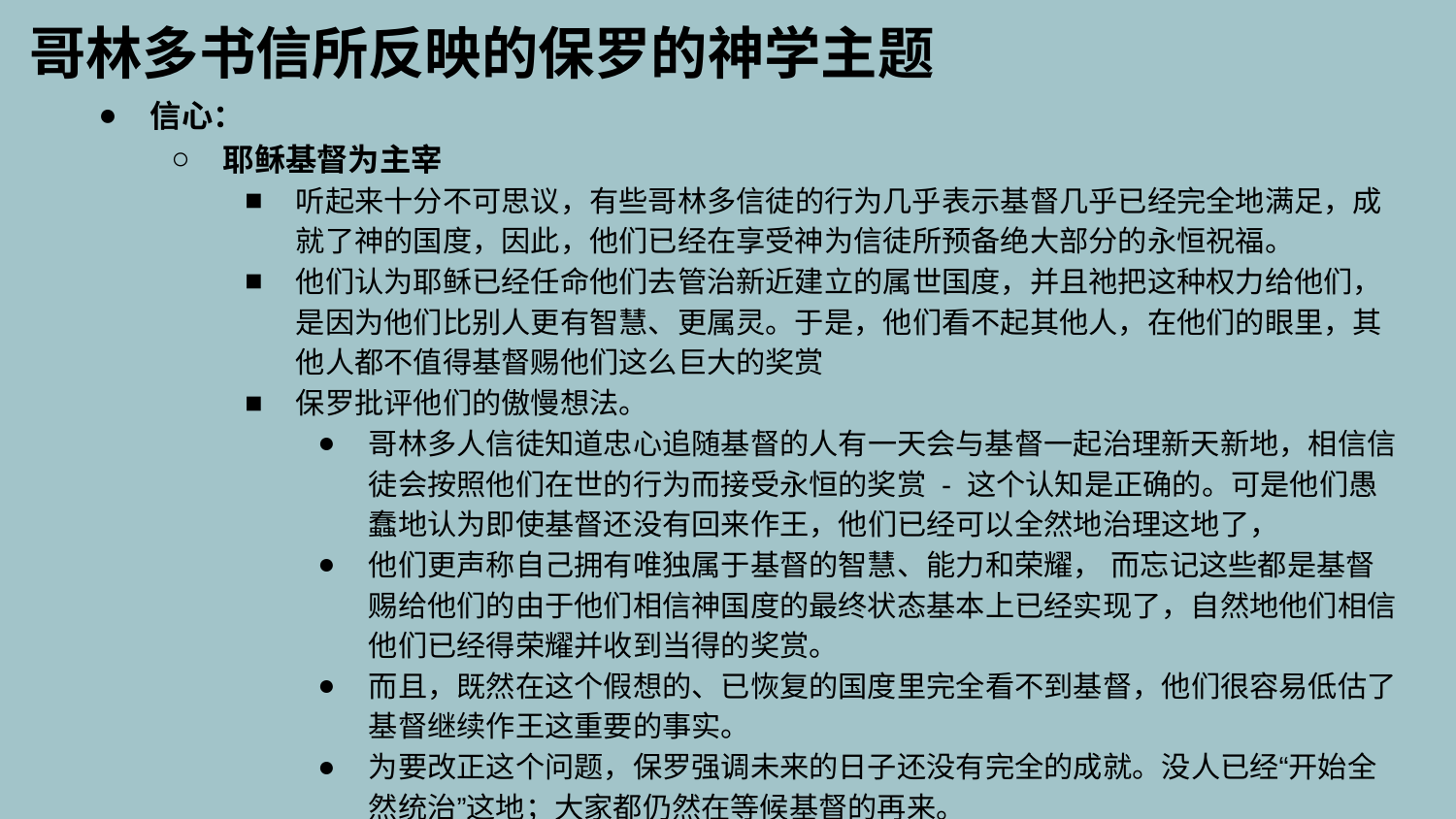

哥林多书信所反映的​​保罗的神学主题

信心：​​
耶稣基督为主宰
听起来十分不可思议，有些哥林多信徒的行为几乎表示基督几乎已经完全地满足，成就了神的国度，因此，他们已经在享受神为信徒所预备绝大部分的永恒祝福。
他们认为耶稣已经任命他们去管治新近建立的属世国度，并且祂把这种权力给他们，是因为他们比别人更有智慧、更属灵。于是，他们看不起其他人，在他们的眼里，其他人都不值得基督赐他们这么巨大的奖赏
保罗批评他们的傲慢想法。
哥林多人信徒知道忠心追随基督的人有一天会与基督一起治理新天新地，相信信徒会按照他们在世的行为而接受永恒的奖赏 - 这个认知是正确的。可是他们愚蠢地认为即使基督还没有回来作王，他们已经可以全然地治理这地了，
他们更声称自己拥有唯独属于基督的智慧、能力和荣耀， 而忘记这些都是基督赐给他们的由于他们相信神国度的最终状态基本上已经实现了，自然地他们相信他们已经得荣耀并收到当得的奖赏。
而且，既然在这个假想的、已恢复的国度里完全看不到基督，他们很容易低估了基督继续作王这重要的事实。
为要改正这个问题，保罗强调未来的日子还没有完全的成就。没人已经“开始全然统治”这地；大家都仍然在等候基督的再来。